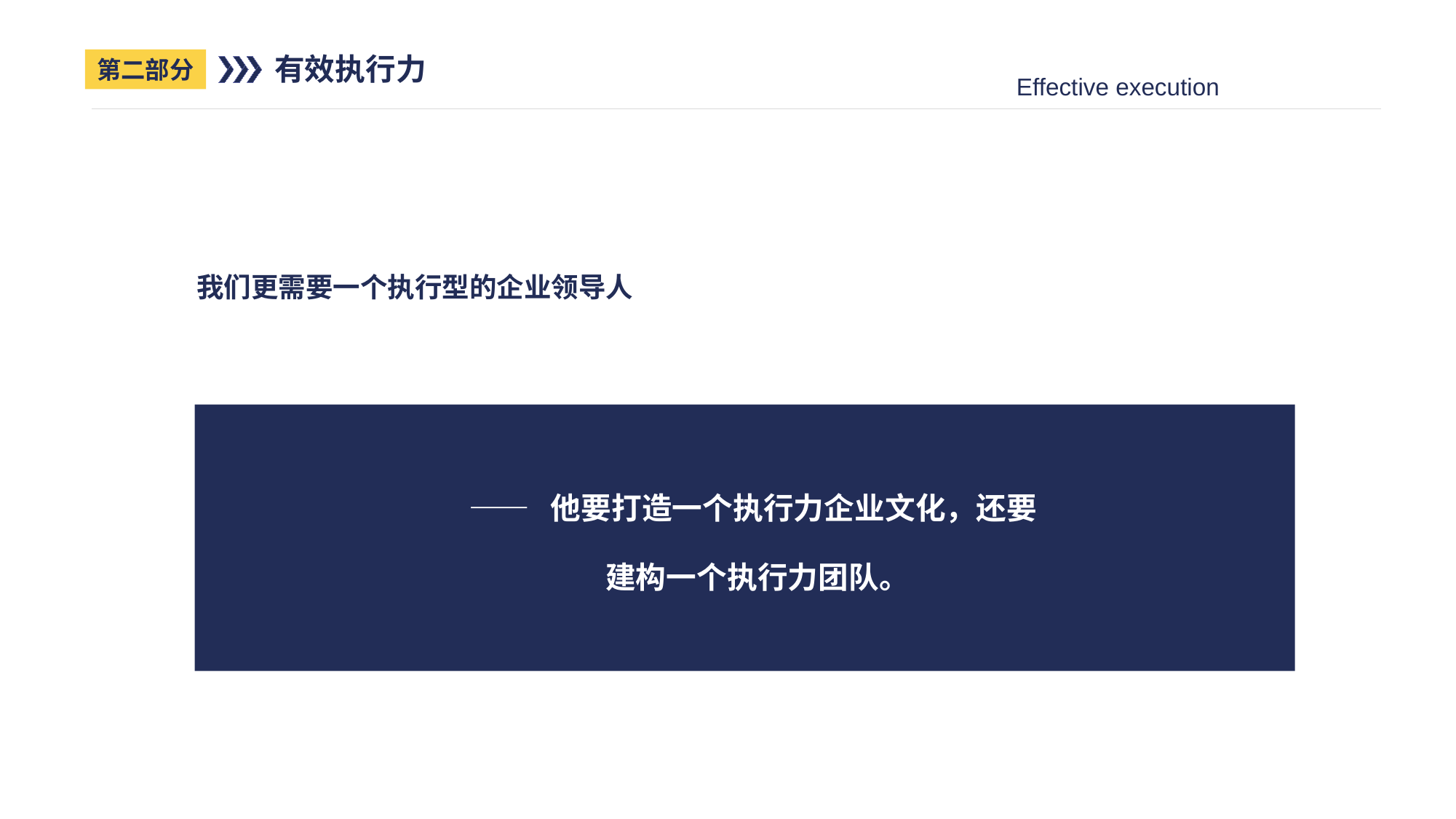

有效执行力
第二部分

Effective execution
我们更需要一个执行型的企业领导人

——  他要打造一个执行力企业文化，还要建构一个执行力团队。